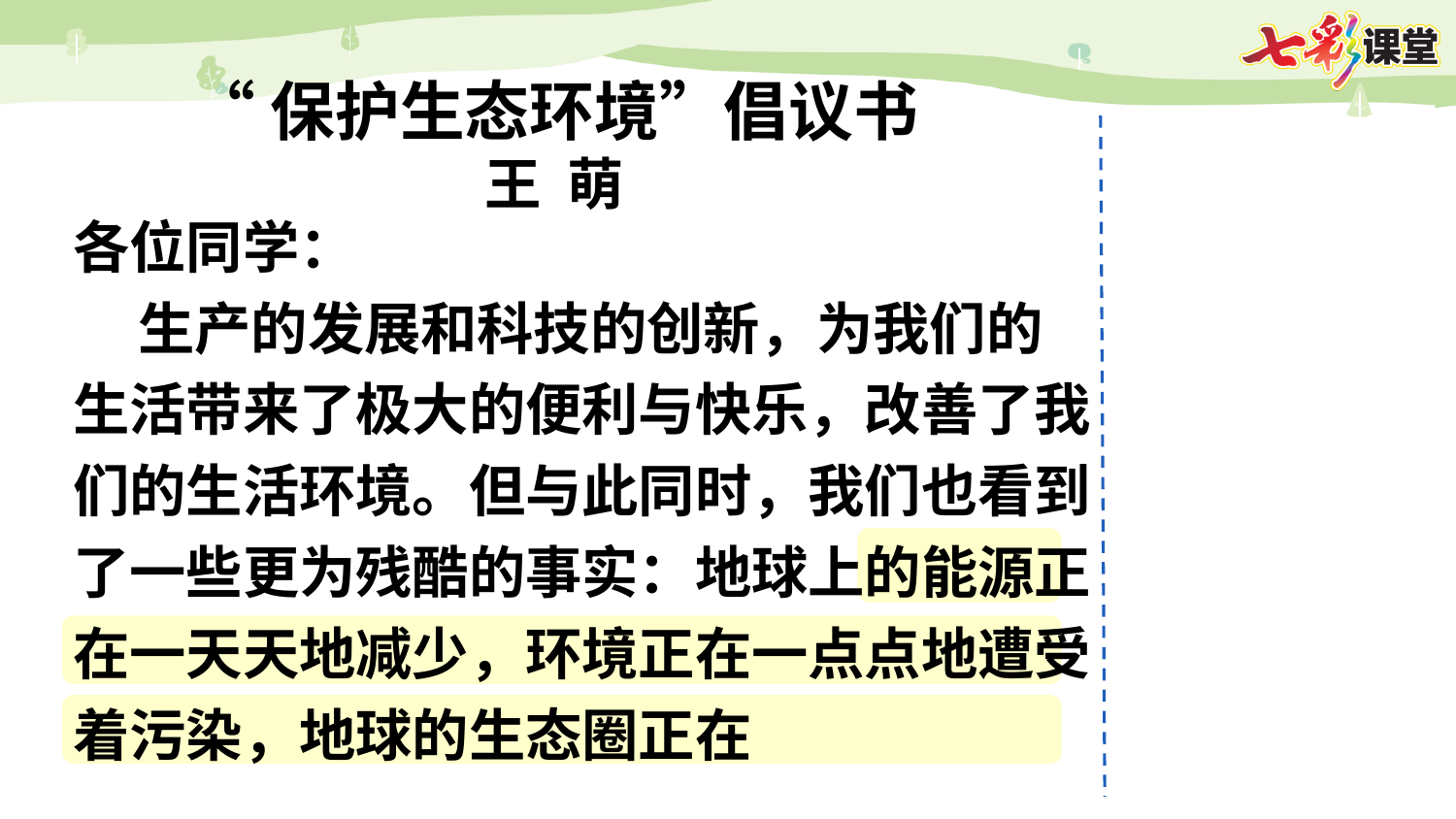

“保护生态环境”倡议书
王  萌
各位同学：
    生产的发展和科技的创新，为我们的生活带来了极大的便利与快乐，改善了我们的生活环境。但与此同时，我们也看到了一些更为残酷的事实：地球上的能源正在一天天地减少，环境正在一点点地遭受着污染，地球的生态圈正在